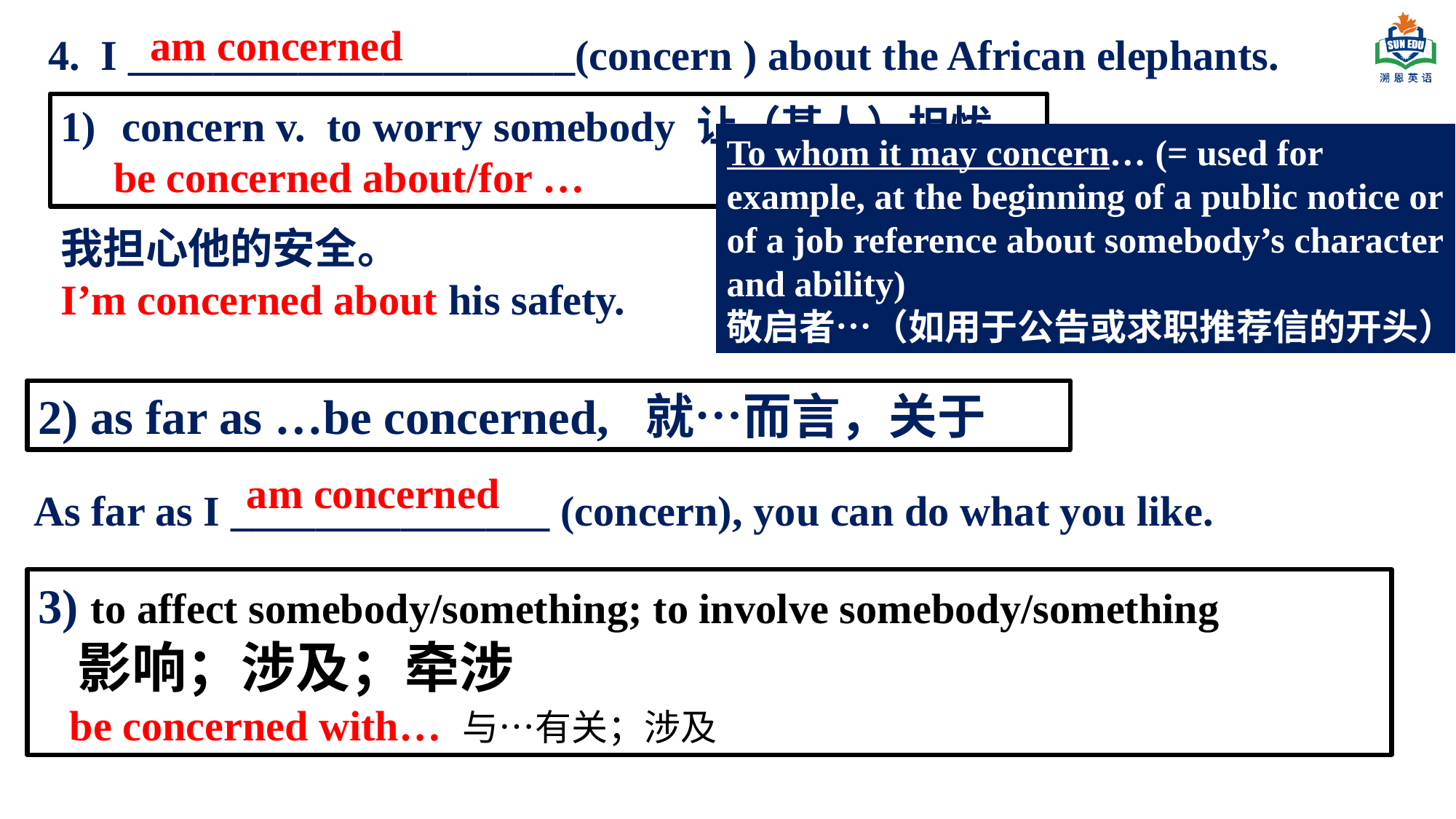

am concerned
4.  I _____________________(concern ) about the African elephants.
concern v.  to worry somebody 让（某人）担忧
     be concerned about/for …
To whom it may concern… (= used for example, at the beginning of a public notice or of a job reference about somebody’s character and ability)
敬启者…（如用于公告或求职推荐信的开头）
我担心他的安全。
I’m concerned about his safety.
2) as far as …be concerned,  就…而言，关于
am concerned
As far as I _______________ (concern), you can do what you like.
3) to affect somebody/something; to involve somebody/something
   影响；涉及；牵涉
   be concerned with… 与…有关；涉及